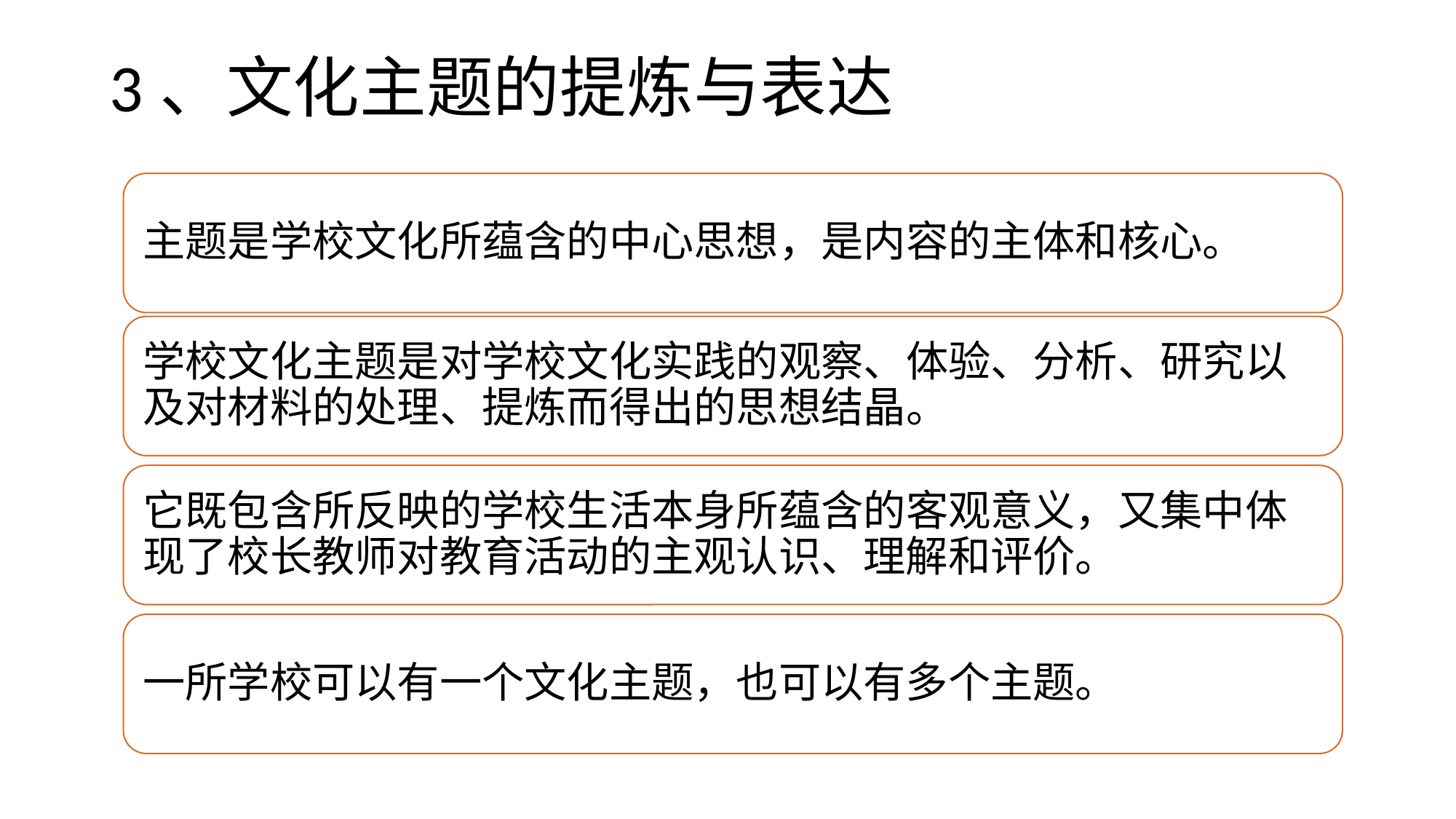

# 3、文化主题的提炼与表达
主题是学校文化所蕴含的中心思想，是内容的主体和核心。
学校文化主题是对学校文化实践的观察、体验、分析、研究以及对材料的处理、提炼而得出的思想结晶。
它既包含所反映的学校生活本身所蕴含的客观意义，又集中体现了校长教师对教育活动的主观认识、理解和评价。
一所学校可以有一个文化主题，也可以有多个主题。